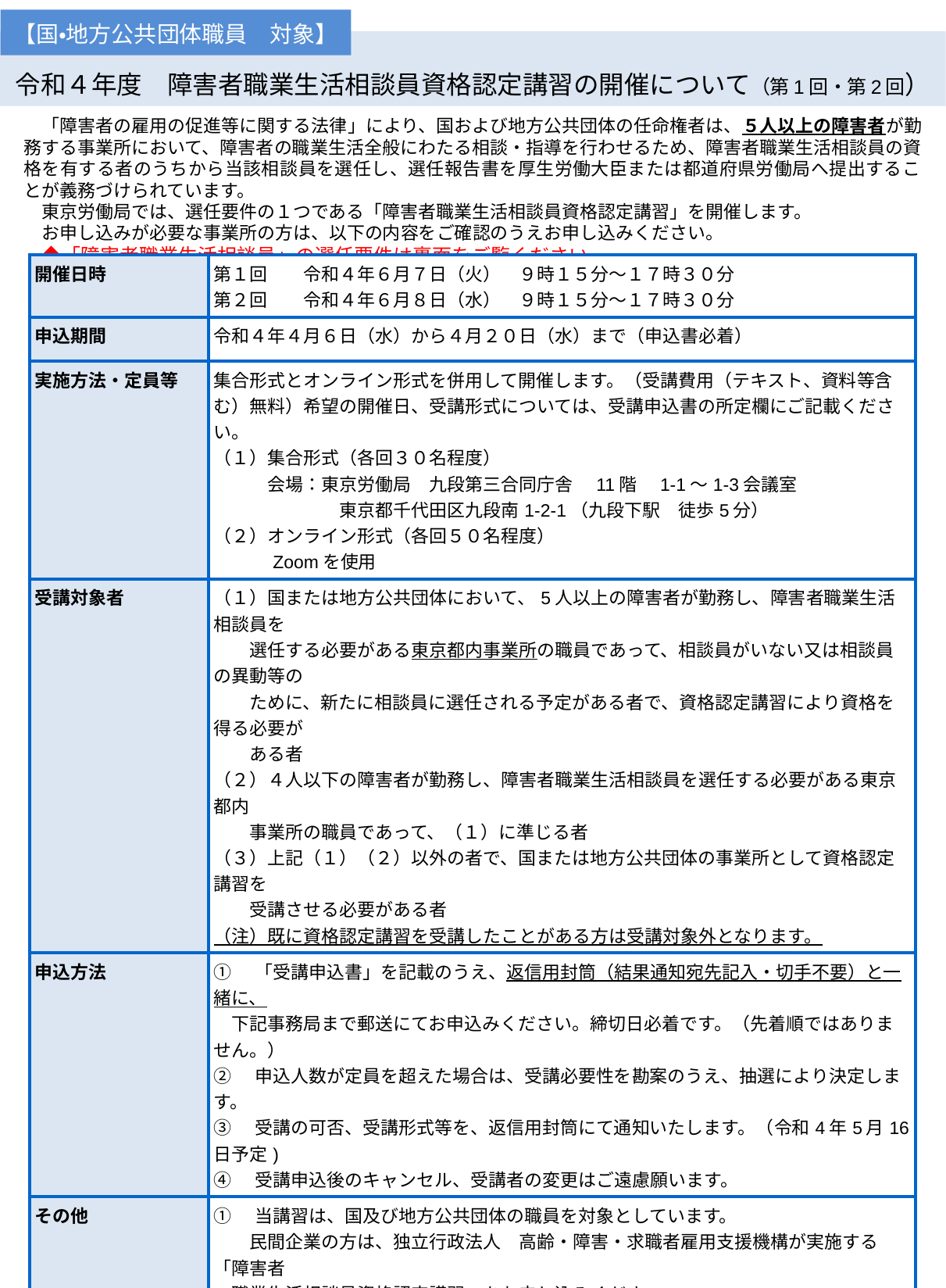

【国・地方公共団体職員　対象】
# 令和４年度　障害者職業生活相談員資格認定講習の開催について（第1回・第2回）
　「障害者の雇用の促進等に関する法律」により、国および地方公共団体の任命権者は、５人以上の障害者が勤務する事業所において、障害者の職業生活全般にわたる相談・指導を行わせるため、障害者職業生活相談員の資格を有する者のうちから当該相談員を選任し、選任報告書を厚生労働大臣または都道府県労働局へ提出することが義務づけられています。
　東京労働局では、選任要件の１つである「障害者職業生活相談員資格認定講習」を開催します。
　お申し込みが必要な事業所の方は、以下の内容をご確認のうえお申し込みください。
　◆「障害者職業生活相談員」の選任要件は裏面をご覧ください。
| 開催日時 | 第１回　　令和４年６月７日（火）　９時１５分～１７時３０分 第２回　　令和４年６月８日（水）　９時１５分～１７時３０分 |
| --- | --- |
| 申込期間 | 令和４年４月６日（水）から４月２０日（水）まで（申込書必着） |
| 実施方法・定員等 | 集合形式とオンライン形式を併用して開催します。（受講費用（テキスト、資料等含む）無料）希望の開催日、受講形式については、受講申込書の所定欄にご記載ください。 （１）集合形式（各回３０名程度） 　　　会場：東京労働局　九段第三合同庁舎　11階　1-1～1-3会議室 　　　　　　　東京都千代田区九段南1-2-1（九段下駅　徒歩5分） （２）オンライン形式（各回５０名程度） 　　　Zoomを使用 |
| 受講対象者 | （１）国または地方公共団体において、5人以上の障害者が勤務し、障害者職業生活相談員を 　　選任する必要がある東京都内事業所の職員であって、相談員がいない又は相談員の異動等の 　　ために、新たに相談員に選任される予定がある者で、資格認定講習により資格を得る必要が 　　ある者 （２）４人以下の障害者が勤務し、障害者職業生活相談員を選任する必要がある東京都内 　　事業所の職員であって、（１）に準じる者 （３）上記（１）（２）以外の者で、国または地方公共団体の事業所として資格認定講習を 　　受講させる必要がある者 （注）既に資格認定講習を受講したことがある方は受講対象外となります。 |
| 申込方法 | ①　「受講申込書」を記載のうえ、返信用封筒（結果通知宛先記入・切手不要）と一緒に、 　下記事務局まで郵送にてお申込みください。締切日必着です。（先着順ではありません。） ②　申込人数が定員を超えた場合は、受講必要性を勘案のうえ、抽選により決定します。 ③　受講の可否、受講形式等を、返信用封筒にて通知いたします。（令和4年5月16日予定)　 ④　受講申込後のキャンセル、受講者の変更はご遠慮願います。 |
| その他 | ①　当講習は、国及び地方公共団体の職員を対象としています。 　　民間企業の方は、独立行政法人　高齢・障害・求職者雇用支援機構が実施する「障害者 　職業生活相談員資格認定講習」をお申し込みください。 ②　講習カリキュラムを全て受講された方に修了証書を交付します。欠席、遅刻、途中退室の場合 　は原則として交付できませんので、ご注意ください。 ③　障害等により配慮が必要な方は受講申込書の所定欄にてご申告ください。 ④　集合形式について 　　・感染状況によっては定員調整、中止する場合がありますので、予めご承知おき願います。 　　・新型コロナウィルス感染拡大防止のため、会場内はマスクを着用いただき、また会場内での食事 　　は控えていただきますようご協力お願いいたします。 ⑤　オンライン形式について 　　・オンラインによる受講が決定となった方は、講習前に実施する「オンライン事前テスト」のご参加を 　　必ずお願いします。（令和4年5月25日予定） 　　・修了証書は、受講アンケート提出後の郵送となりますのでご承知おき願います。 |
| お問い合わせ 事務局 | 東京労働局職業安定部職業対策課　障害者雇用対策係 　〒102-8305 　　東京都千代田区九段南1-2-1　九段第三合同庁舎　12階 　　電話　０３－３５１２－１６６４　（平日　８時３０分から１７時１５分まで） |